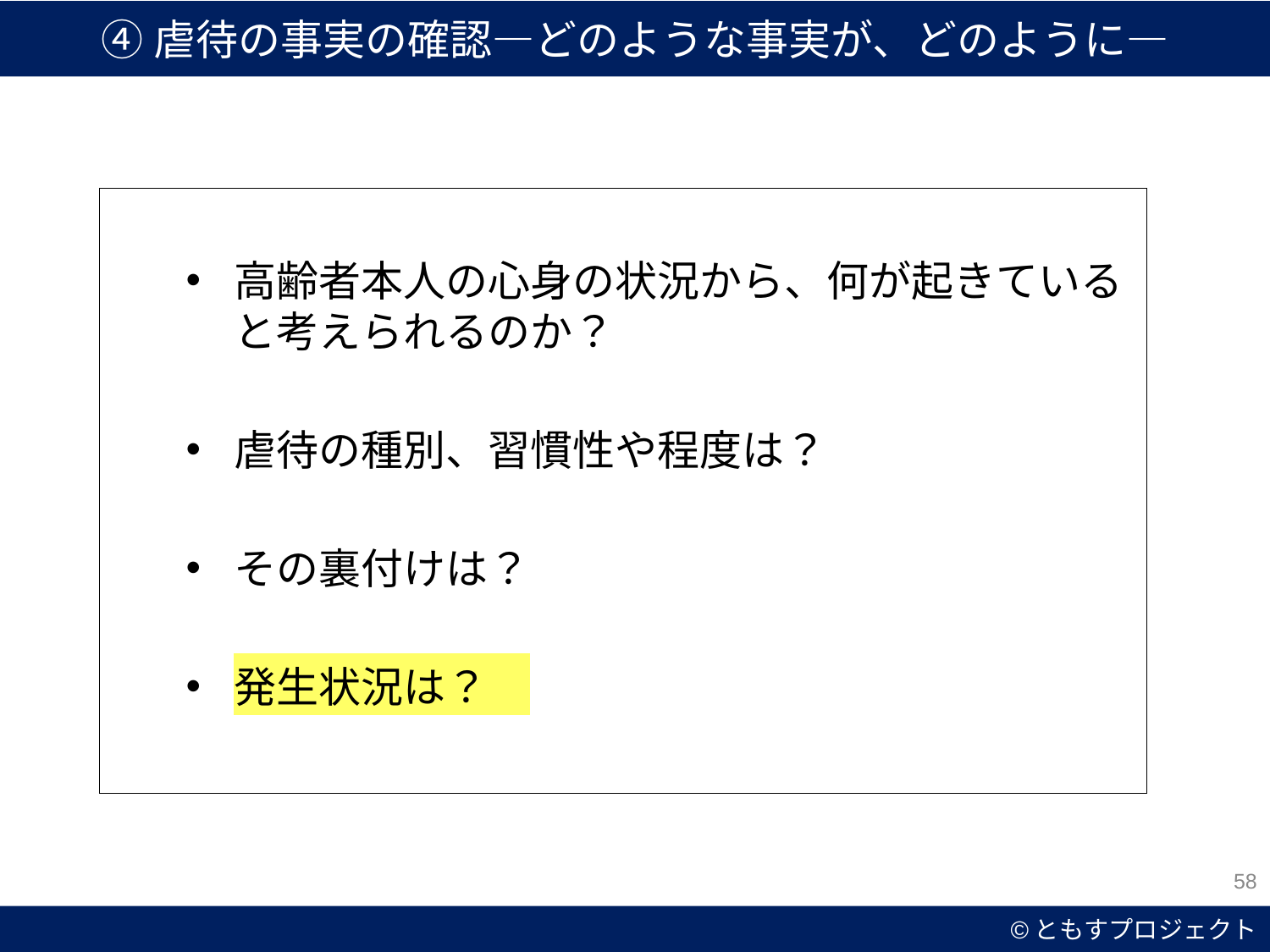

④虐待の事実の確認―どのような事実が、どのように―

高齢者本人の心身の状況から、何が起きていると考えられるのか？

虐待の種別、習慣性や程度は？

その裏付けは？

発生状況は？

58
©ともすプロジェクト